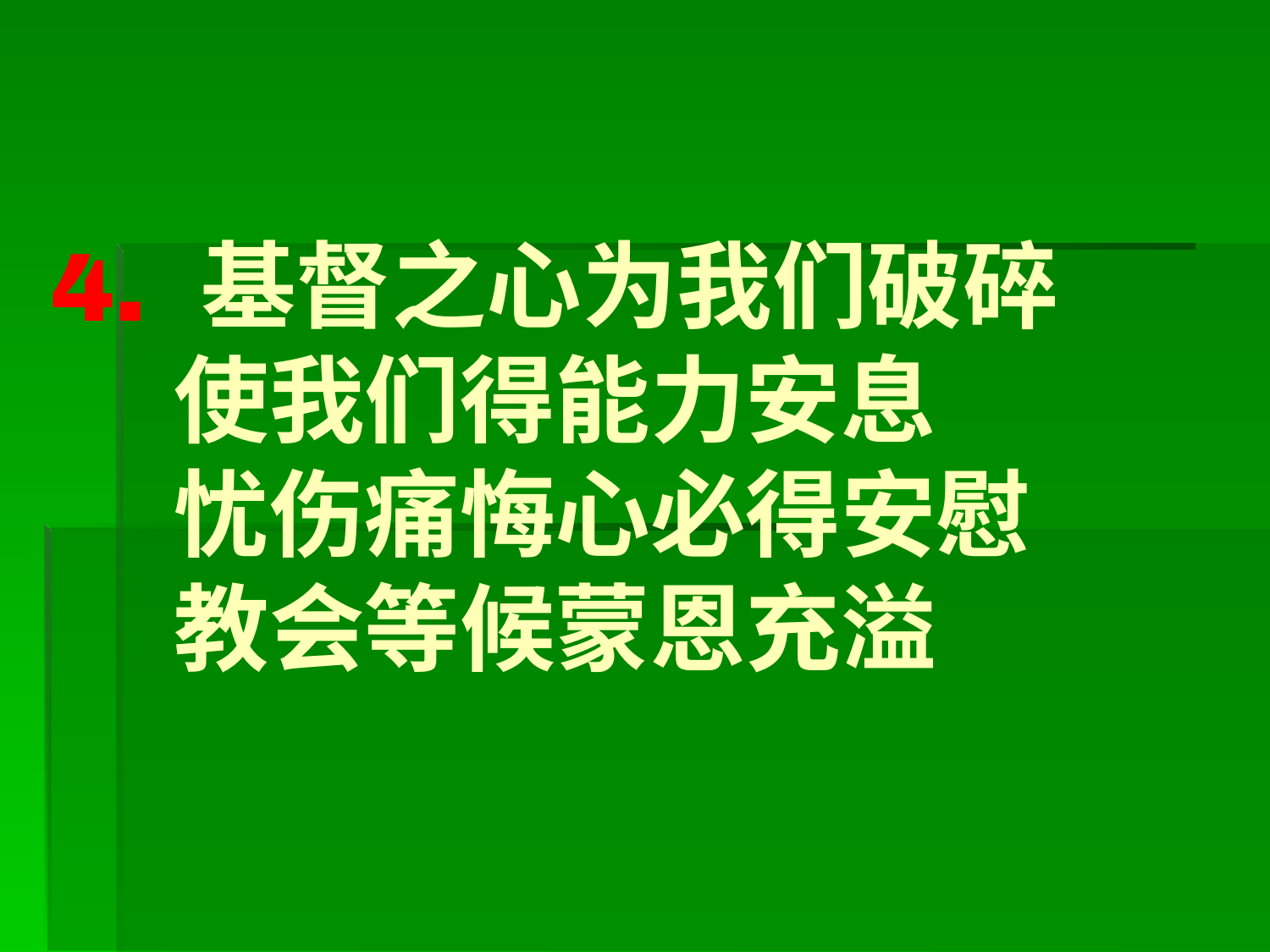

# 4. 基督之心为我们破碎 使我们得能力安息 忧伤痛悔心必得安慰 教会等候蒙恩充溢